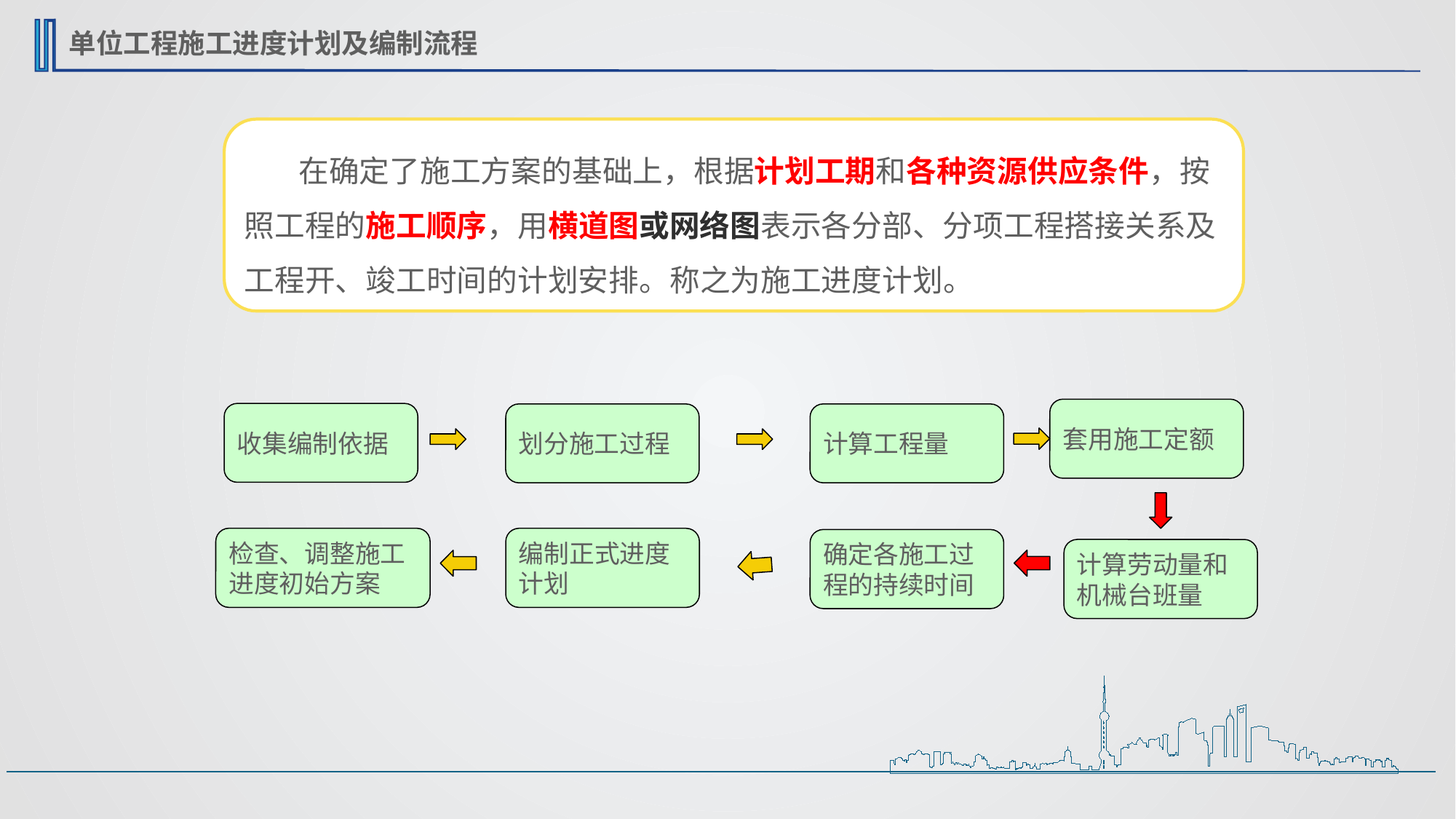

单位工程施工进度计划及编制流程
       在确定了施工方案的基础上，根据计划工期和各种资源供应条件，按照工程的施工顺序，用横道图或网络图表示各分部、分项工程搭接关系及工程开、竣工时间的计划安排。称之为施工进度计划。
套用施工定额
收集编制依据
划分施工过程
计算工程量

检查、调整施工进度初始方案
编制正式进度计划
确定各施工过程的持续时间
计算劳动量和机械台班量